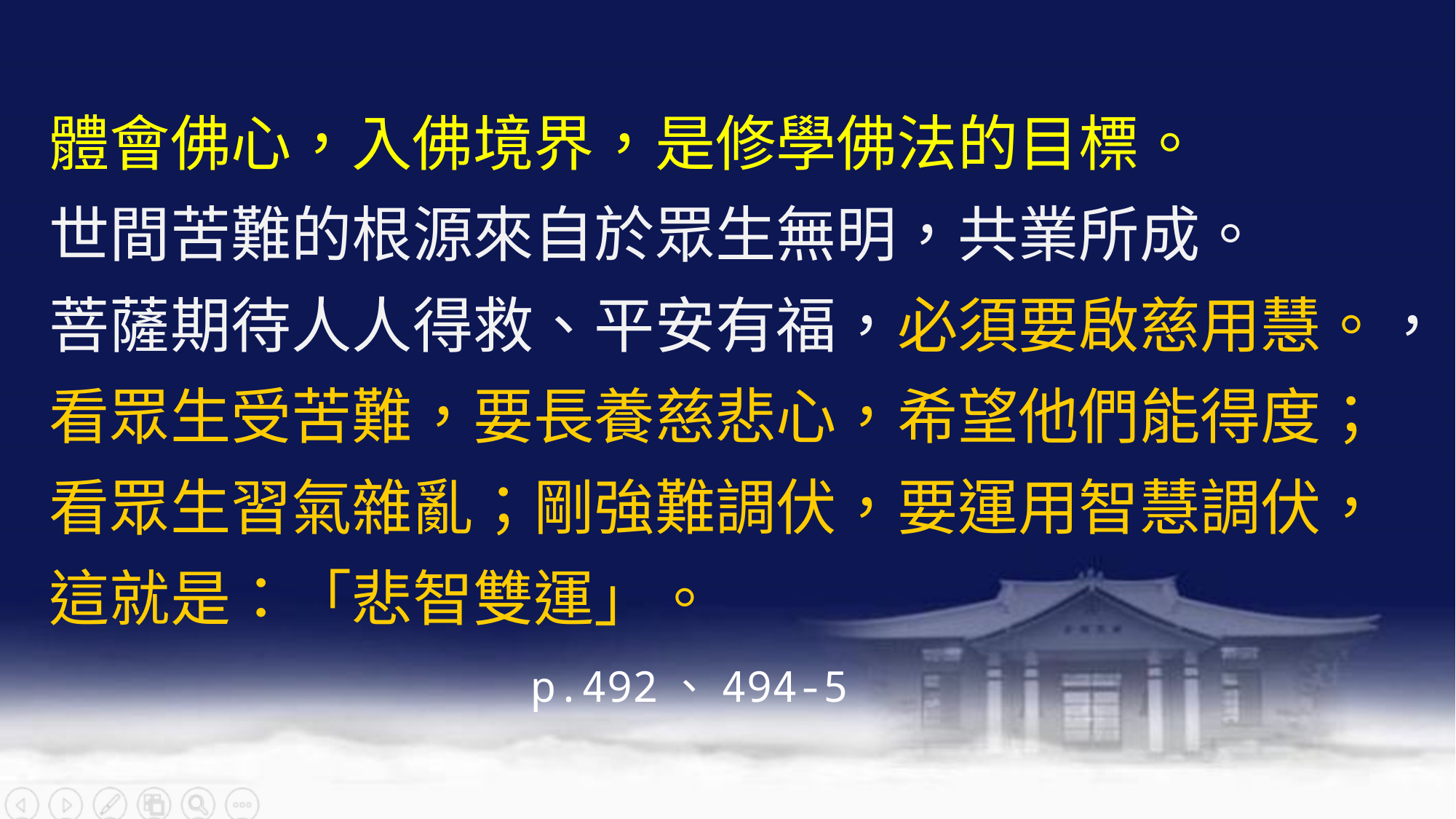

# 體會佛心，入佛境界，是修學佛法的目標。 世間苦難的根源來自於眾生無明，共業所成。 菩薩期待人人得救、平安有福，必須要啟慈用慧。，看眾生受苦難，要長養慈悲心，希望他們能得度；看眾生習氣雜亂；剛強難調伏，要運用智慧調伏，這就是：「悲智雙運」。
p.492、494-5